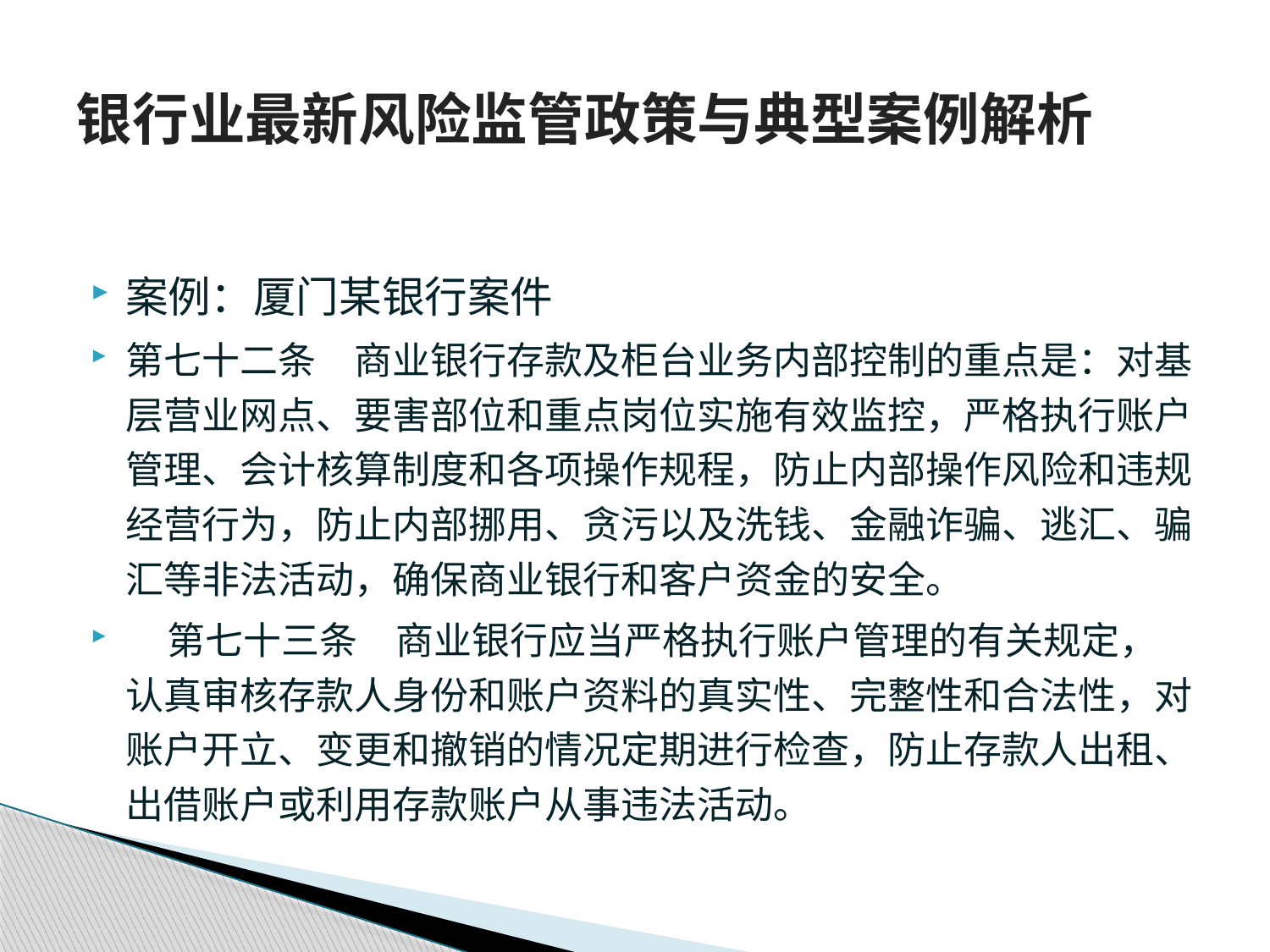

# 银行业最新风险监管政策与典型案例解析

案例：厦门某银行案件
第七十二条　商业银行存款及柜台业务内部控制的重点是：对基层营业网点、要害部位和重点岗位实施有效监控，严格执行账户管理、会计核算制度和各项操作规程，防止内部操作风险和违规经营行为，防止内部挪用、贪污以及洗钱、金融诈骗、逃汇、骗汇等非法活动，确保商业银行和客户资金的安全。
    第七十三条　商业银行应当严格执行账户管理的有关规定，认真审核存款人身份和账户资料的真实性、完整性和合法性，对账户开立、变更和撤销的情况定期进行检查，防止存款人出租、出借账户或利用存款账户从事违法活动。